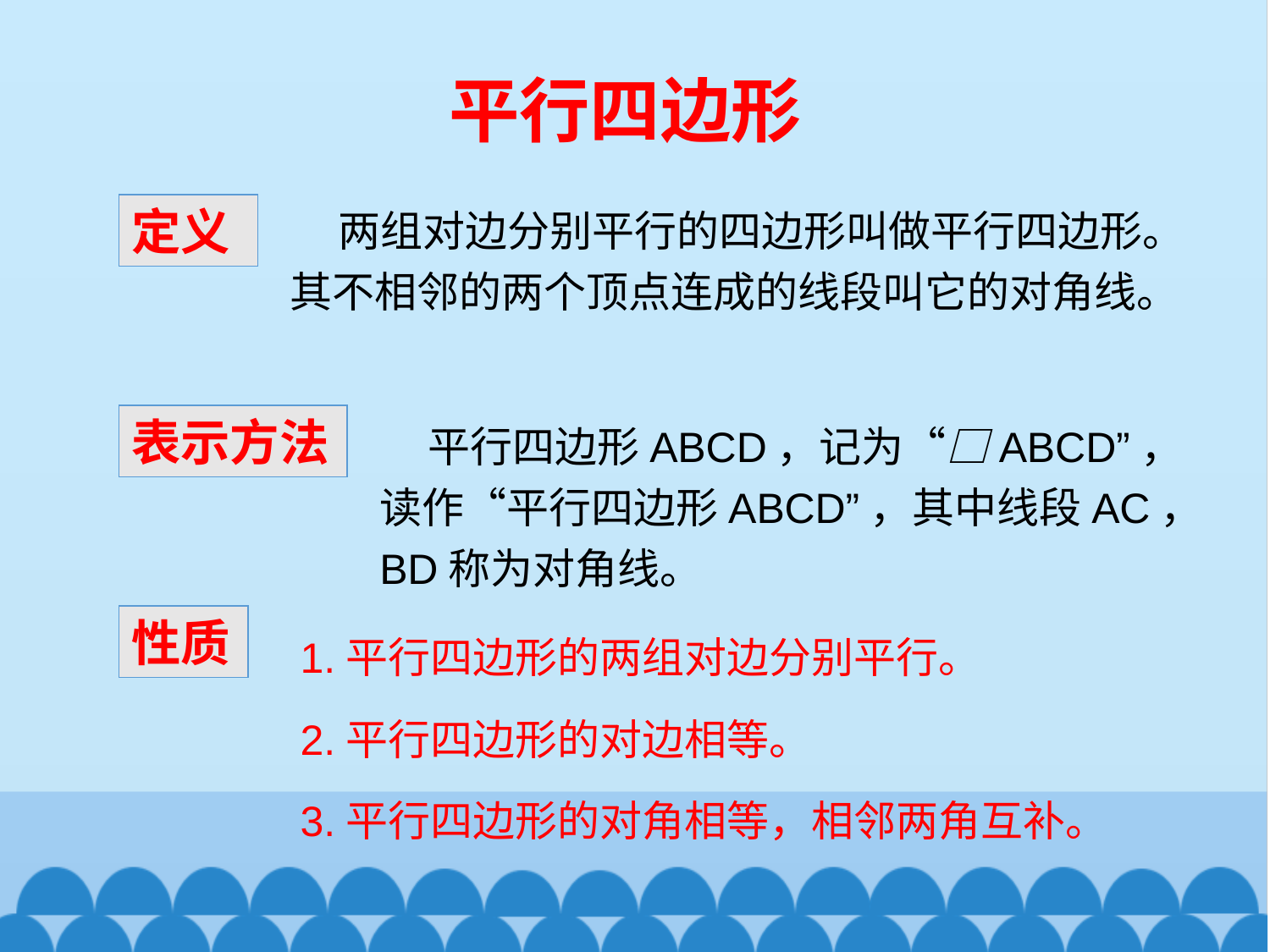

平行四边形
    两组对边分别平行的四边形叫做平行四边形。其不相邻的两个顶点连成的线段叫它的对角线。
定义
    平行四边形ABCD，记为“□ABCD”，读作“平行四边形ABCD”，其中线段AC，BD称为对角线。
表示方法
性质
1.平行四边形的两组对边分别平行。
2.平行四边形的对边相等。
3.平行四边形的对角相等，相邻两角互补。